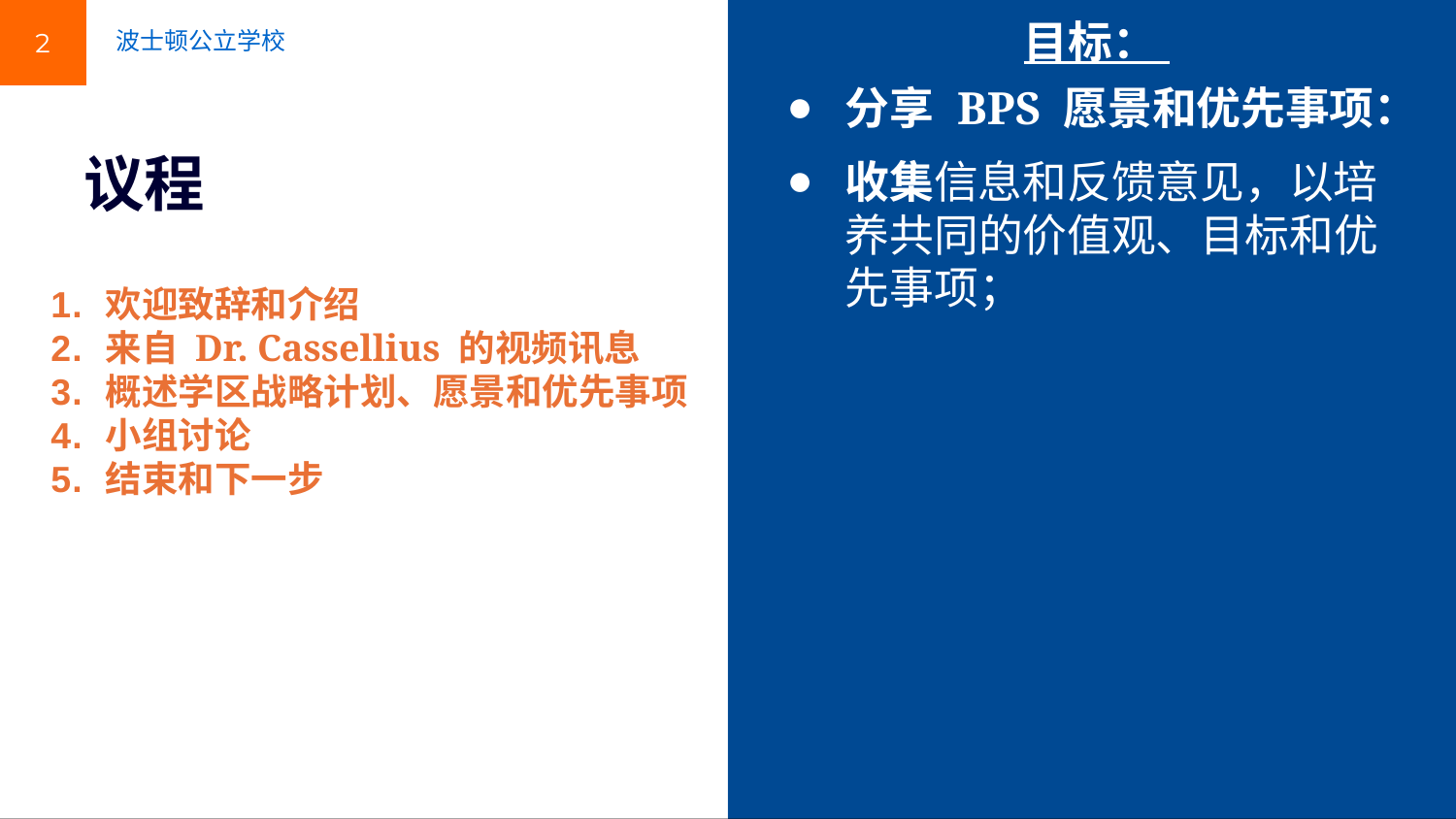

2
目标：
分享 BPS 愿景和优先事项：
收集信息和反馈意见，以培养共同的价值观、目标和优先事项；

波士顿公立学校
# 议程

欢迎致辞和介绍
来自 Dr. Cassellius 的视频讯息
概述学区战略计划、愿景和优先事项
小组讨论
结束和下一步